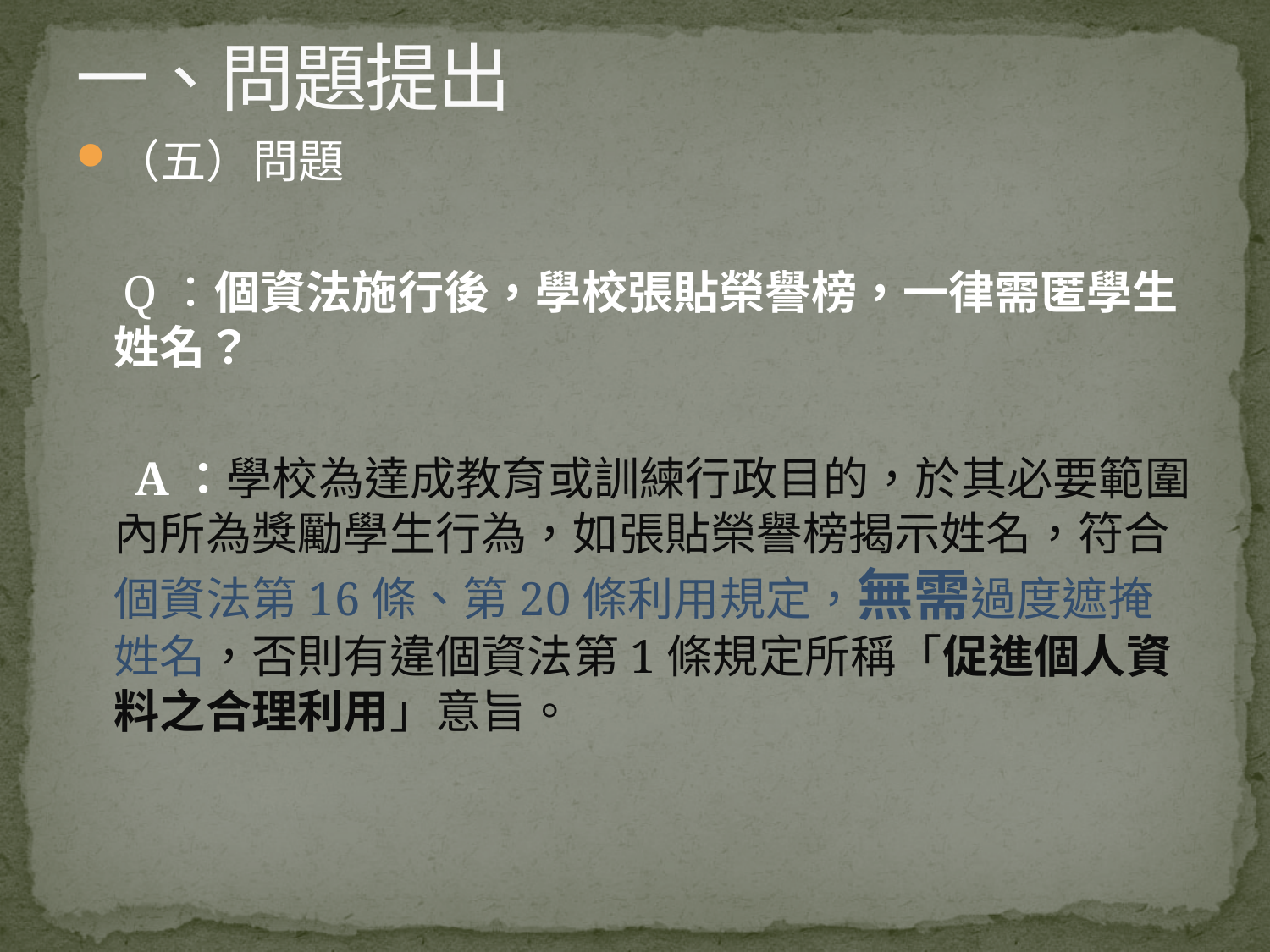

# 一、問題提出
（五）問題

    Q：個資法施行後，學校張貼榮譽榜，一律需匿學生姓名？

     A：學校為達成教育或訓練行政目的，於其必要範圍內所為獎勵學生行為，如張貼榮譽榜揭示姓名，符合個資法第16條、第20條利用規定，無需過度遮掩姓名，否則有違個資法第1條規定所稱「促進個人資料之合理利用」意旨。